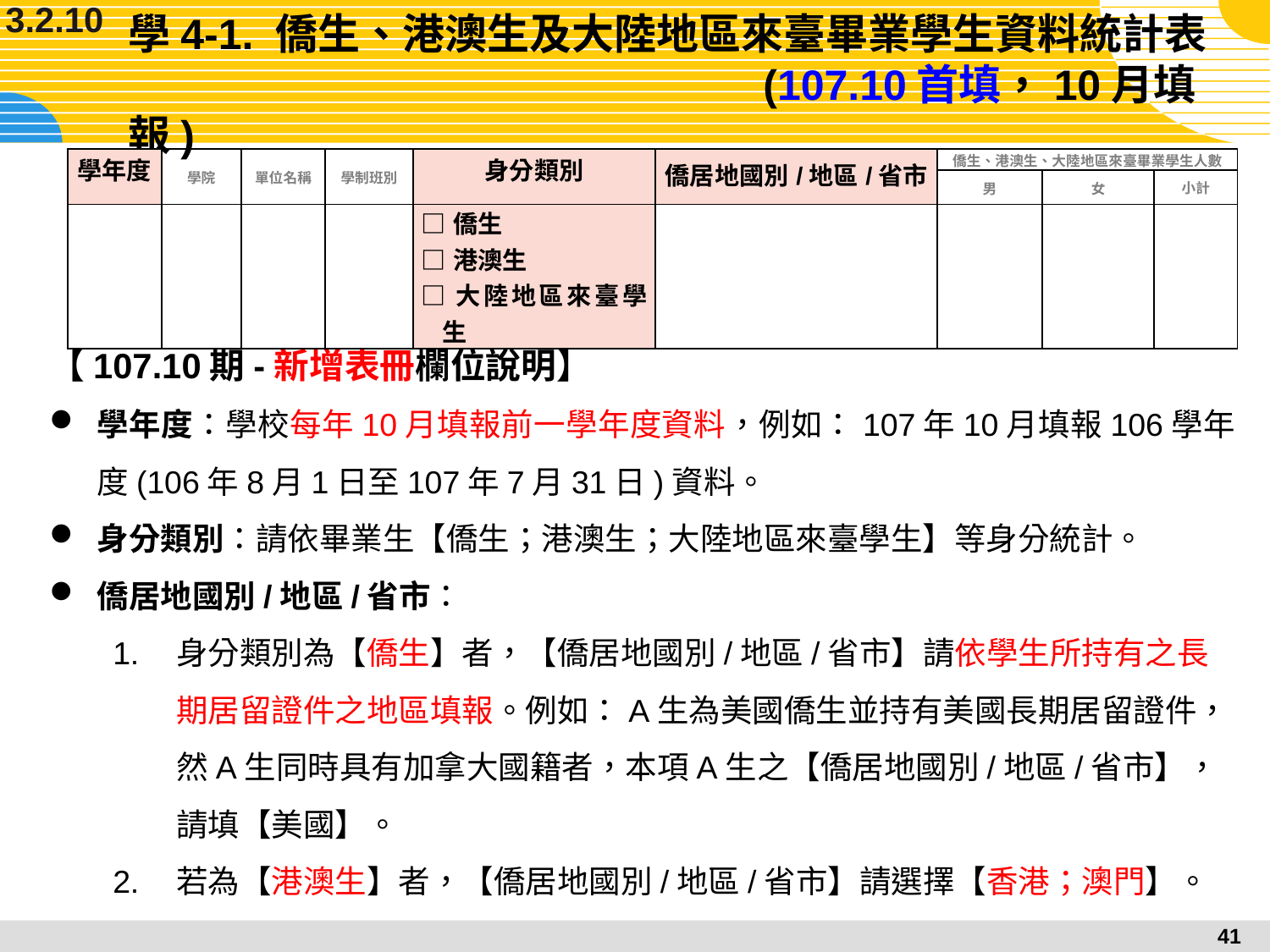

3.2.10
# 學4-1. 僑生、港澳生及大陸地區來臺畢業學生資料統計表 (107.10首填，10月填報)
| 學年度 | 學院 | 單位名稱 | 學制班別 | 身分類別 | 僑居地國別/地區/省市 | 僑生、港澳生、大陸地區來臺畢業學生人數 |  |  |
| --- | --- | --- | --- | --- | --- | --- | --- | --- |
|  |  |  |  |  |  | 男 | 女 | 小計 |
|  |  |  |  | □僑生 □港澳生 □大陸地區來臺學生 |  |  |  |  |
【107.10期-新增表冊欄位說明】
學年度：學校每年10月填報前一學年度資料，例如：107年10月填報106學年度(106年8月1日至107年7月31日)資料。
身分類別：請依畢業生【僑生；港澳生；大陸地區來臺學生】等身分統計。
僑居地國別/地區/省市：
身分類別為【僑生】者，【僑居地國別/地區/省市】請依學生所持有之長期居留證件之地區填報。例如：A生為美國僑生並持有美國長期居留證件，然A生同時具有加拿大國籍者，本項A生之【僑居地國別/地區/省市】，請填【美國】。
若為【港澳生】者，【僑居地國別/地區/省市】請選擇【香港；澳門】。